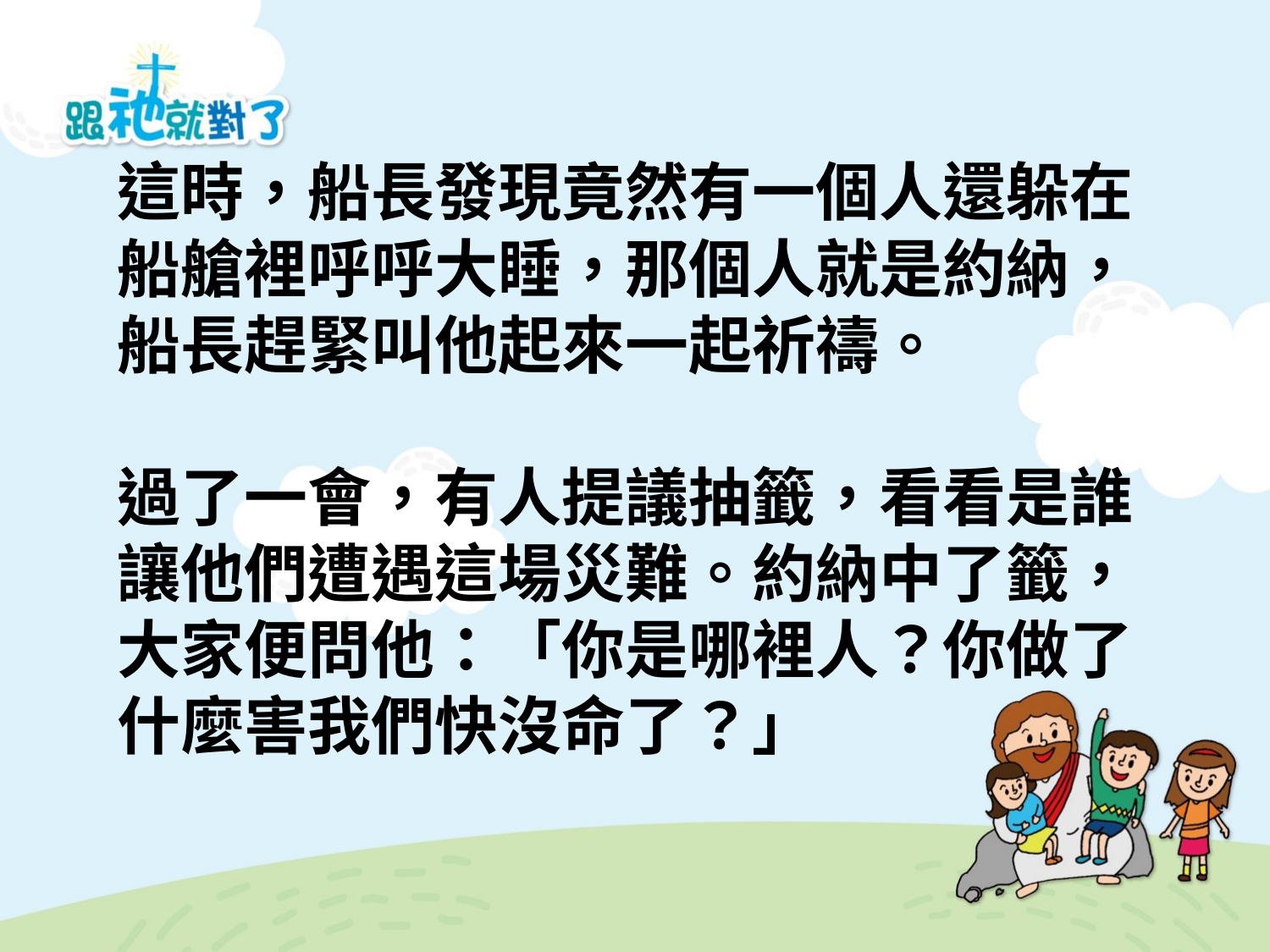

這時，船長發現竟然有一個人還躲在船艙裡呼呼大睡，那個人就是約納，船長趕緊叫他起來一起祈禱。

過了一會，有人提議抽籤，看看是誰讓他們遭遇這場災難。約納中了籤，大家便問他：「你是哪裡人？你做了什麼害我們快沒命了？」